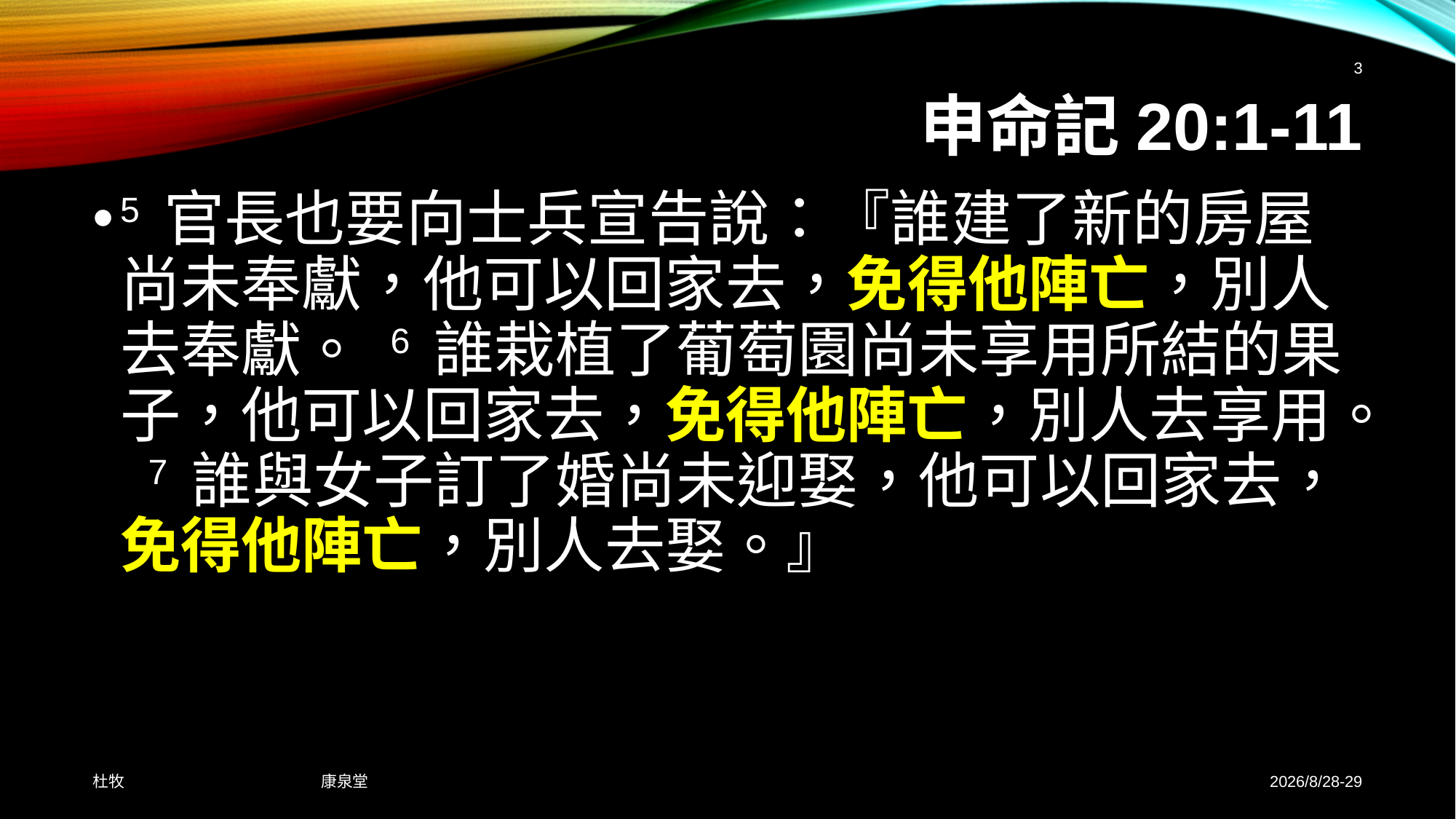

3
# 申命記20:1-11
5 官長也要向士兵宣告說：『誰建了新的房屋尚未奉獻，他可以回家去，免得他陣亡，別人去奉獻。 6 誰栽植了葡萄園尚未享用所結的果子，他可以回家去，免得他陣亡，別人去享用。 7 誰與女子訂了婚尚未迎娶，他可以回家去，免得他陣亡，別人去娶。』
杜牧                                                         康泉堂
2026/8/28-29